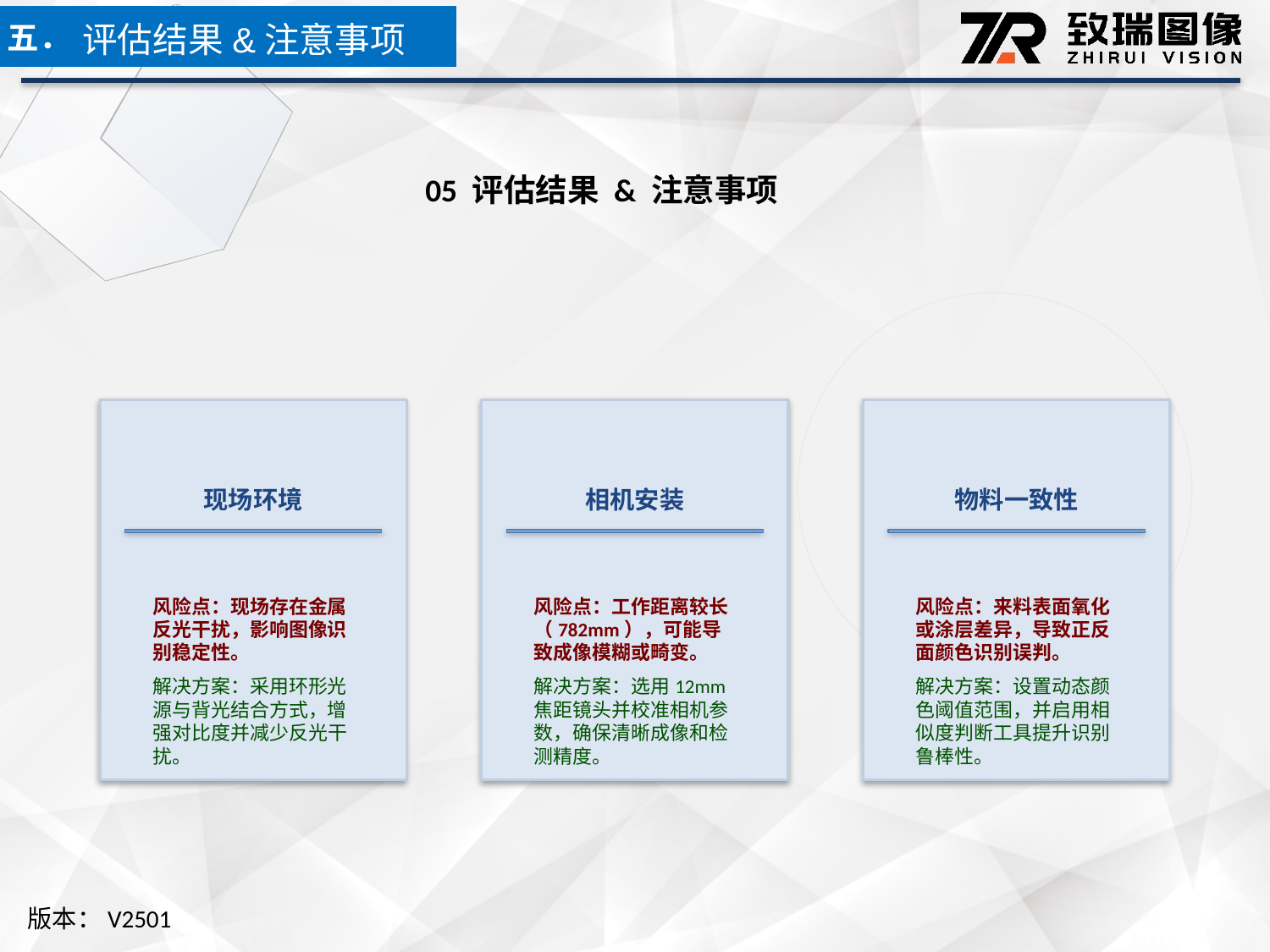

五．
评估结果&注意事项

05 评估结果 & 注意事项

现场环境

相机安装

物料一致性

风险点：现场存在金属反光干扰，影响图像识别稳定性。
解决方案：采用环形光源与背光结合方式，增强对比度并减少反光干扰。

风险点：工作距离较长（782mm），可能导致成像模糊或畸变。
解决方案：选用12mm焦距镜头并校准相机参数，确保清晰成像和检测精度。

风险点：来料表面氧化或涂层差异，导致正反面颜色识别误判。
解决方案：设置动态颜色阈值范围，并启用相似度判断工具提升识别鲁棒性。